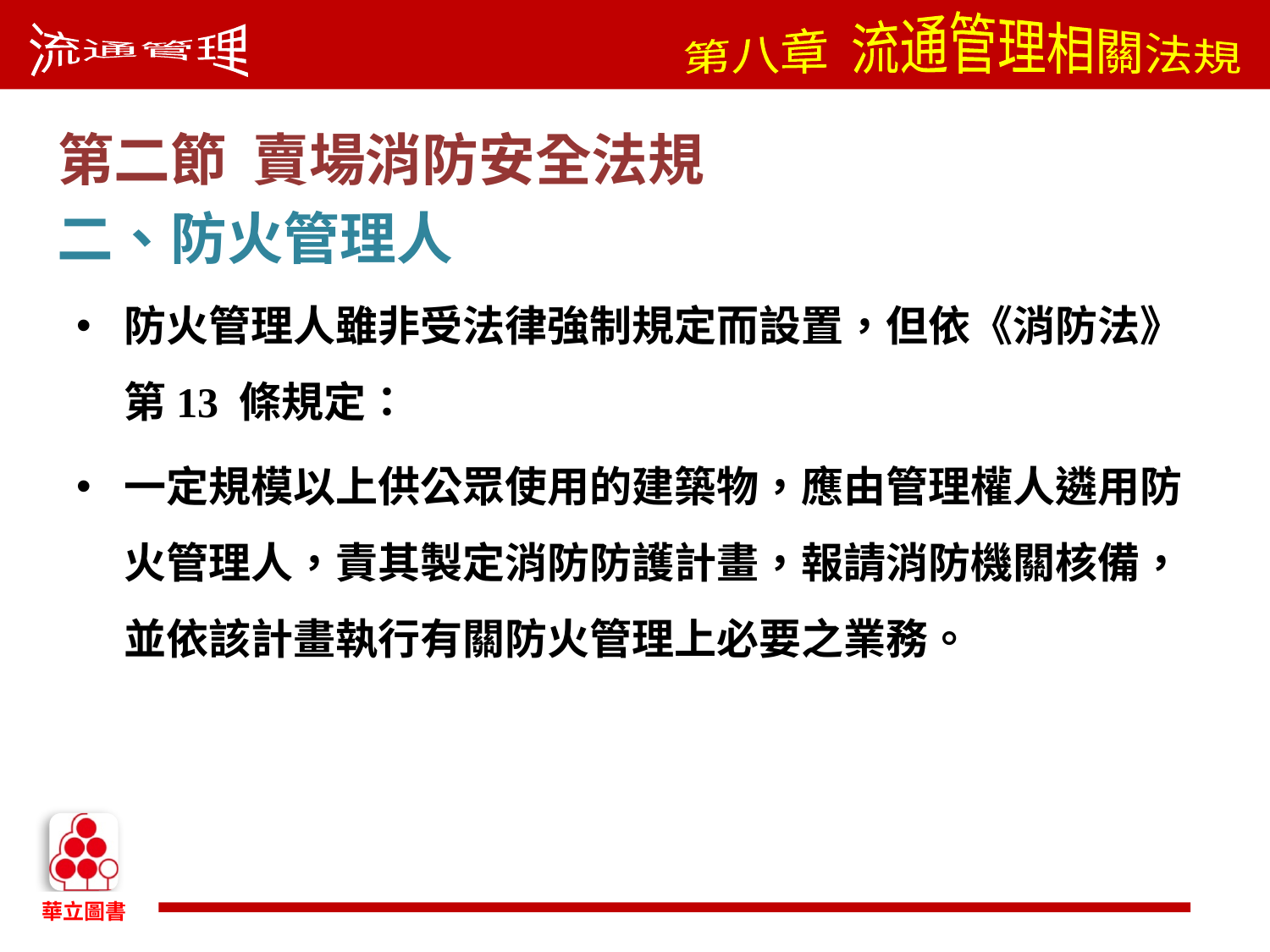

第二節  賣場消防安全法規
二、防火管理人
防火管理人雖非受法律強制規定而設置，但依《消防法》第13 條規定：
一定規模以上供公眾使用的建築物，應由管理權人遴用防火管理人，責其製定消防防護計畫，報請消防機關核備，並依該計畫執行有關防火管理上必要之業務。